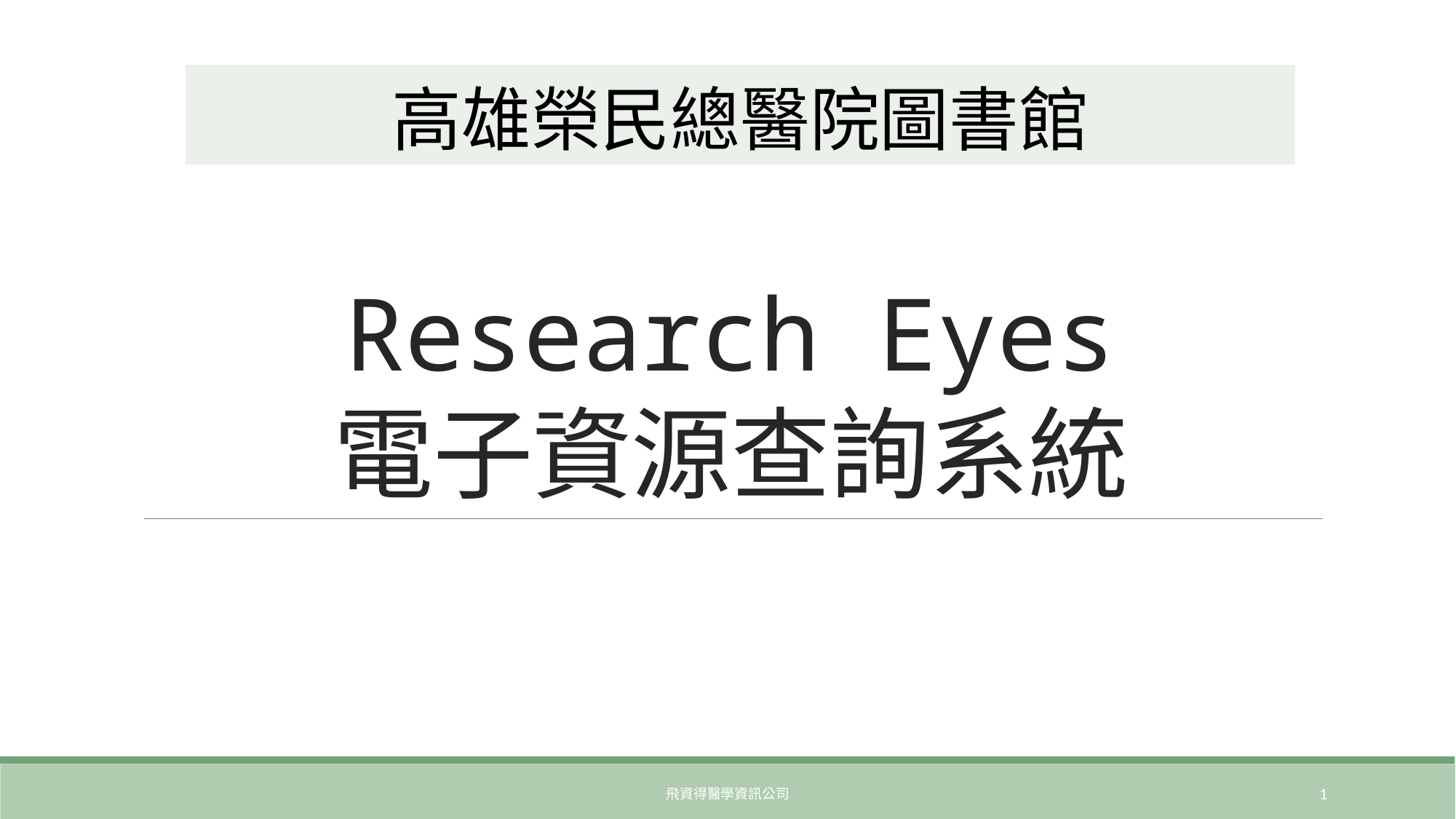

| 高雄榮民總醫院圖書館 |
| --- |
# Research Eyes 電子資源查詢系統
飛資得醫學資訊公司
1